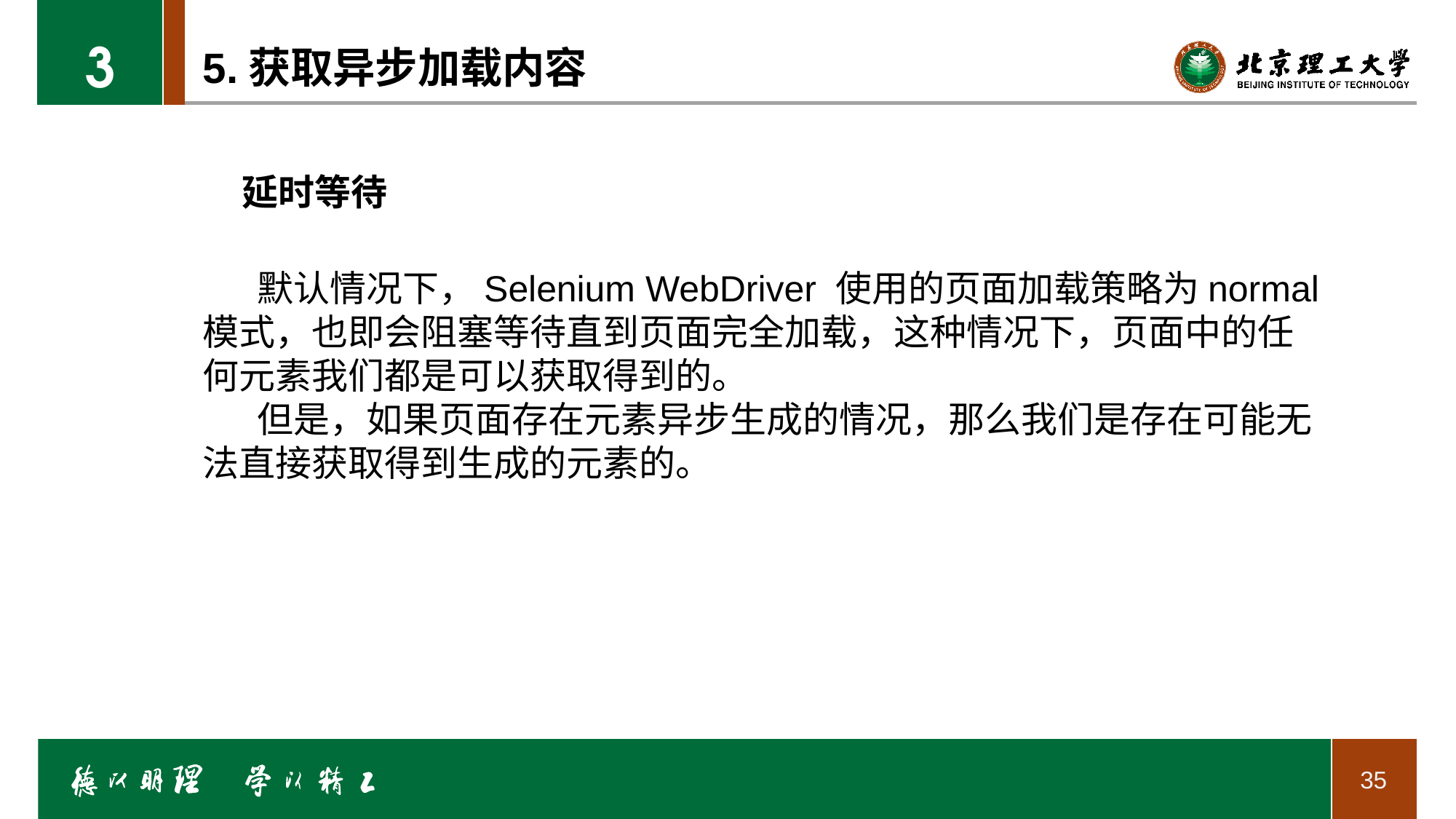

3
# 5.获取异步加载内容
延时等待
默认情况下，Selenium WebDriver 使用的页面加载策略为normal模式，也即会阻塞等待直到页面完全加载，这种情况下，页面中的任何元素我们都是可以获取得到的。
但是，如果页面存在元素异步生成的情况，那么我们是存在可能无法直接获取得到生成的元素的。